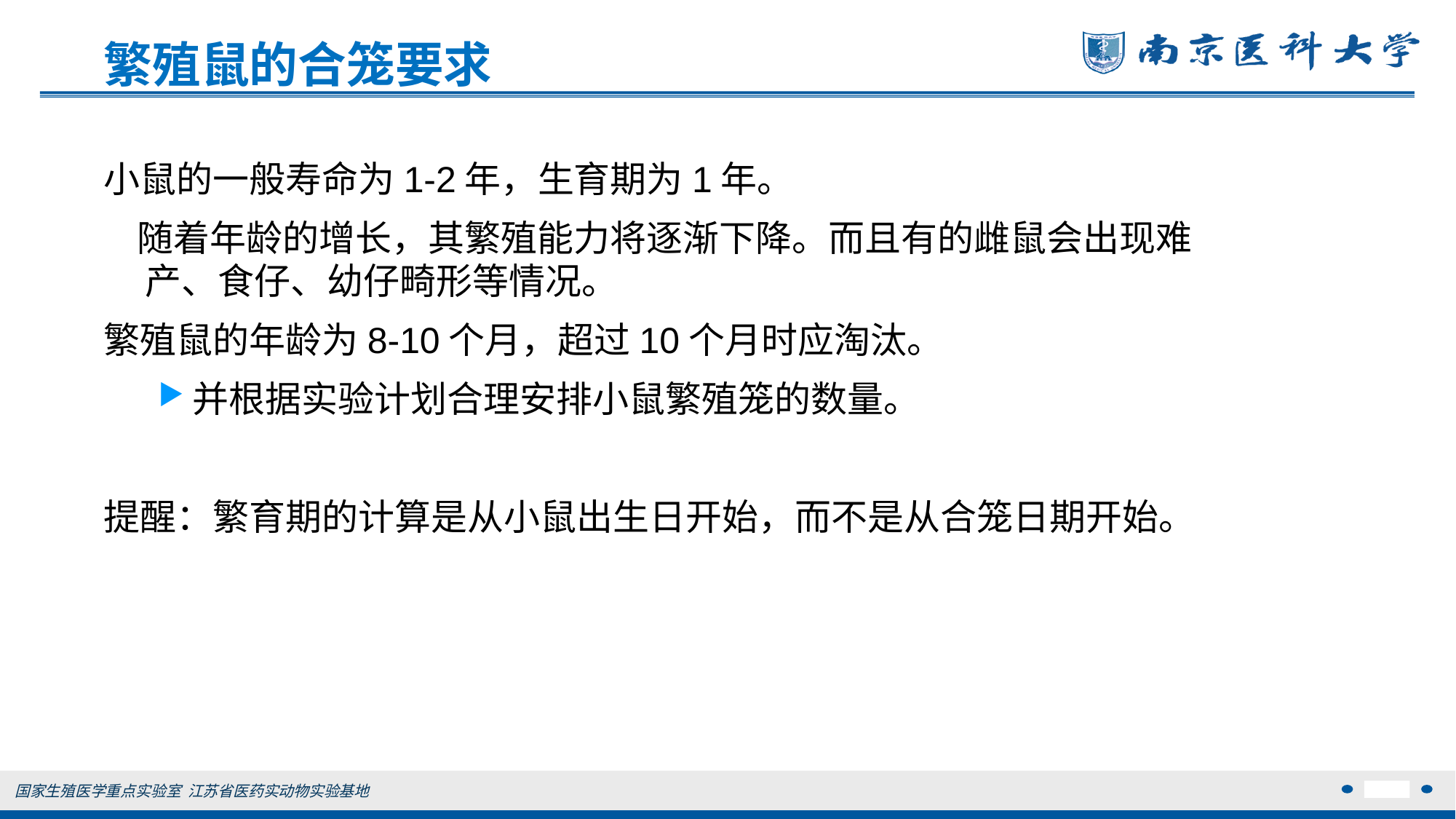

繁殖鼠的合笼要求

小鼠的一般寿命为1-2年，生育期为1年。
   随着年龄的增长，其繁殖能力将逐渐下降。而且有的雌鼠会出现难产、食仔、幼仔畸形等情况。
繁殖鼠的年龄为8-10个月，超过10个月时应淘汰。
并根据实验计划合理安排小鼠繁殖笼的数量。

提醒：繁育期的计算是从小鼠出生日开始，而不是从合笼日期开始。